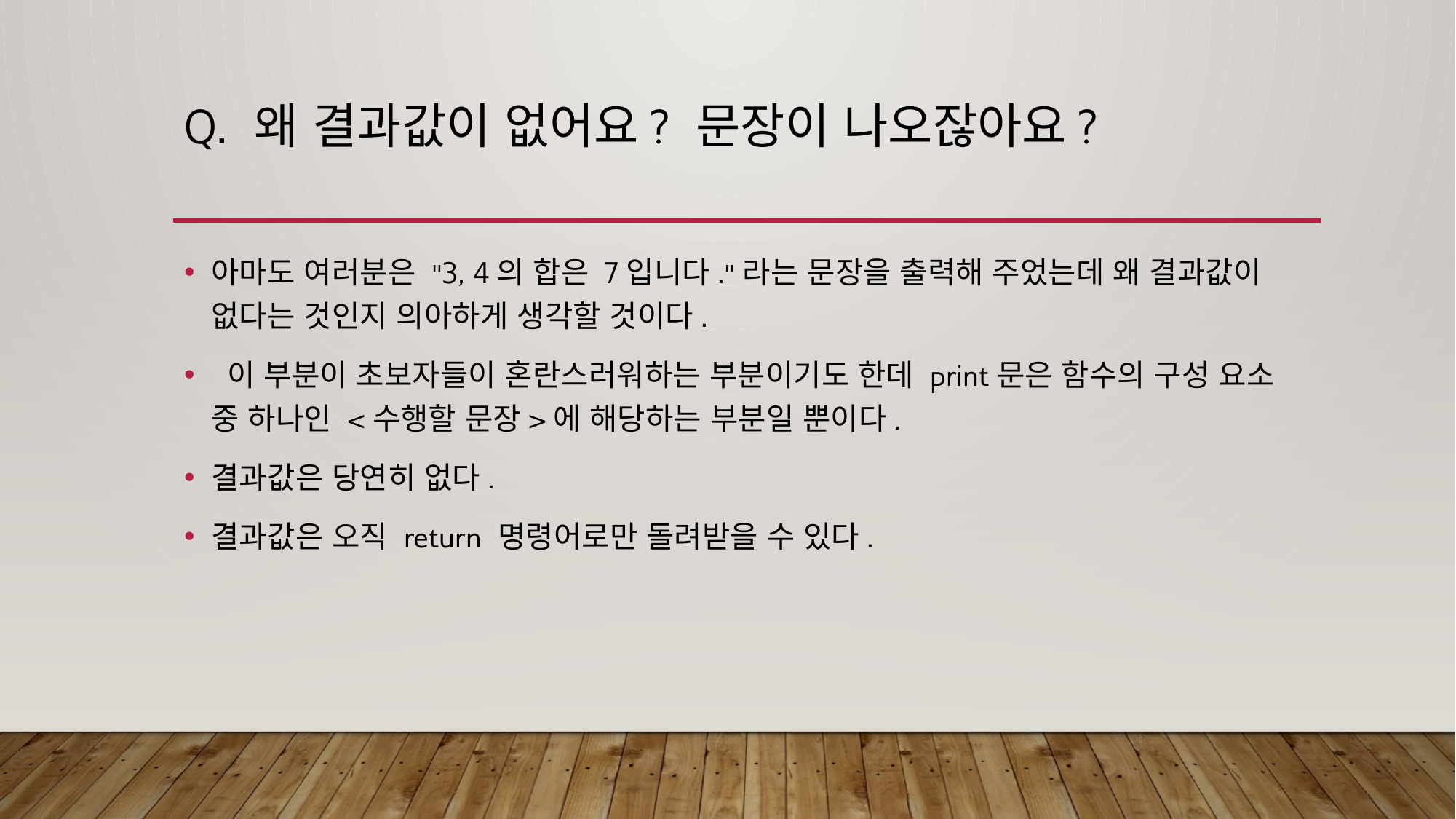

# Q. 왜 결과값이 없어요? 문장이 나오잖아요?
아마도 여러분은 "3, 4의 합은 7입니다."라는 문장을 출력해 주었는데 왜 결과값이 없다는 것인지 의아하게 생각할 것이다.
 이 부분이 초보자들이 혼란스러워하는 부분이기도 한데 print문은 함수의 구성 요소 중 하나인 <수행할 문장>에 해당하는 부분일 뿐이다.
결과값은 당연히 없다.
결과값은 오직 return 명령어로만 돌려받을 수 있다.